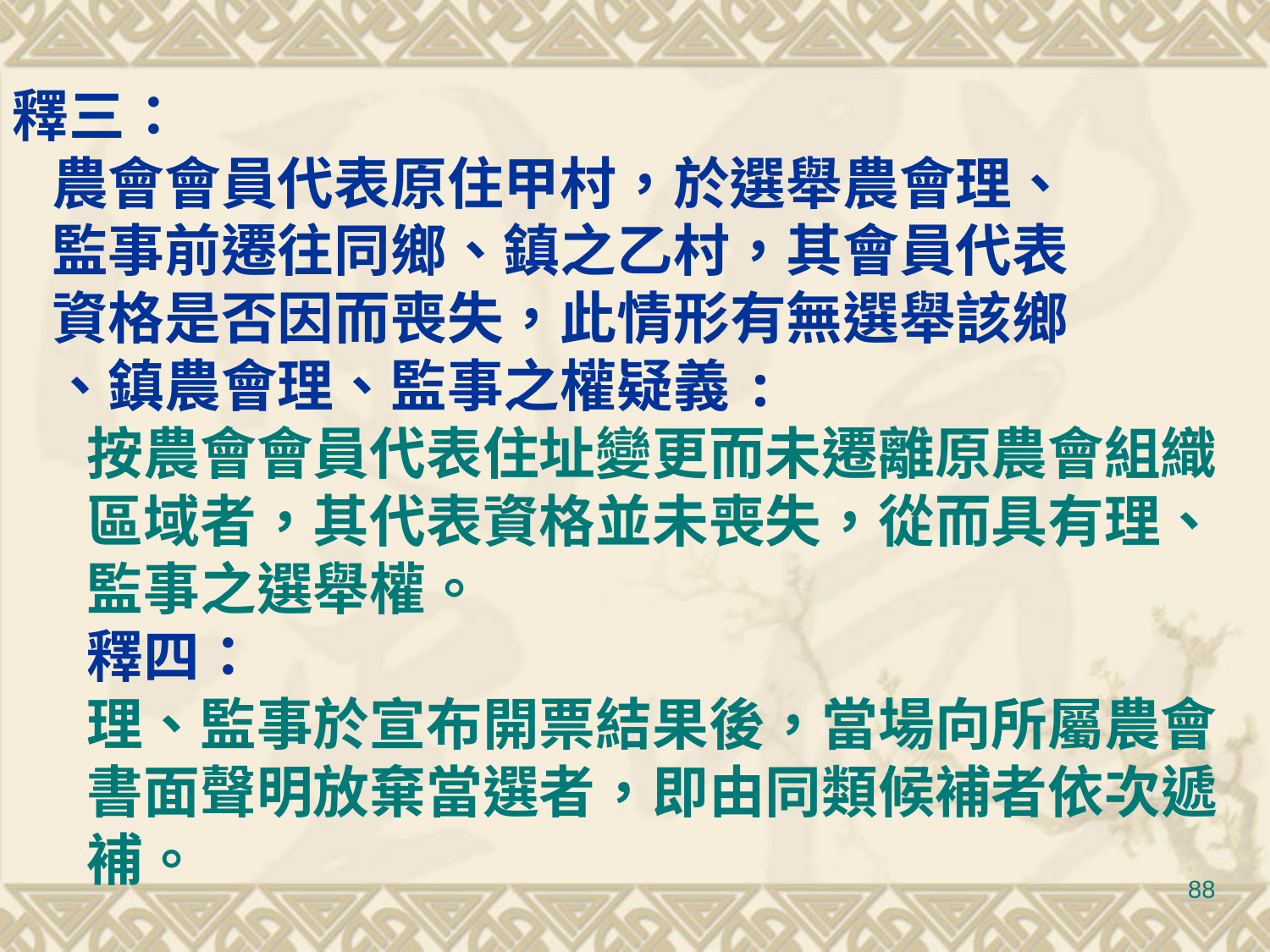

釋三：
  農會會員代表原住甲村，於選舉農會理、
  監事前遷往同鄉、鎮之乙村，其會員代表
  資格是否因而喪失，此情形有無選舉該鄉
  、鎮農會理、監事之權疑義:
按農會會員代表住址變更而未遷離原農會組織區域者，其代表資格並未喪失，從而具有理、監事之選舉權。
釋四：
理、監事於宣布開票結果後，當場向所屬農會書面聲明放棄當選者，即由同類候補者依次遞補。
88